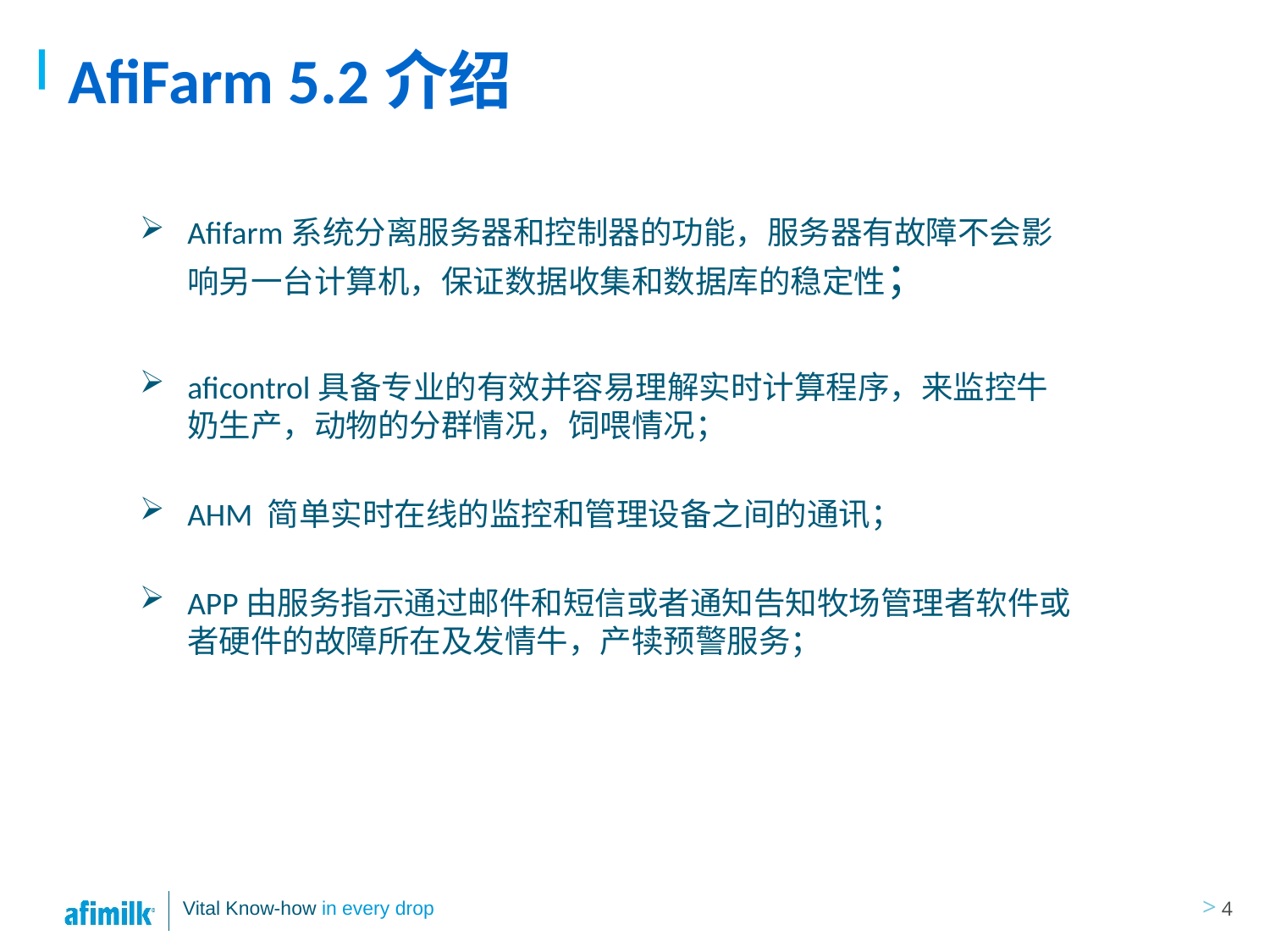

# AfiFarm 5.2介绍
Afifarm系统分离服务器和控制器的功能，服务器有故障不会影响另一台计算机，保证数据收集和数据库的稳定性；

aficontrol具备专业的有效并容易理解实时计算程序，来监控牛奶生产，动物的分群情况，饲喂情况；

AHM 简单实时在线的监控和管理设备之间的通讯；

APP由服务指示通过邮件和短信或者通知告知牧场管理者软件或者硬件的故障所在及发情牛，产犊预警服务；